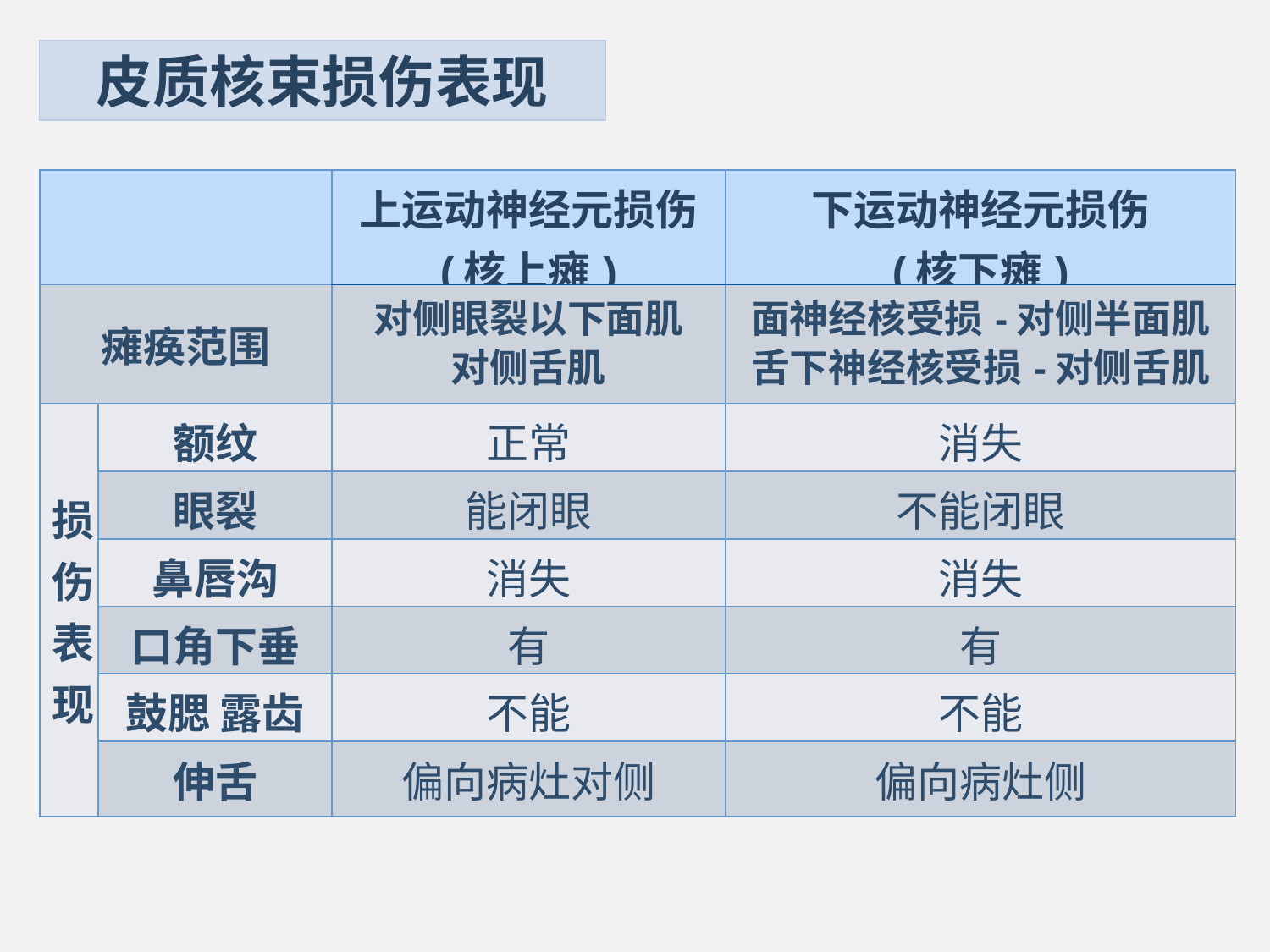

皮质核束损伤表现
|  |  | 上运动神经元损伤 (核上瘫) | 下运动神经元损伤 (核下瘫) |
| --- | --- | --- | --- |
| 瘫痪范围 |  | 对侧眼裂以下面肌 对侧舌肌 | 面神经核受损-对侧半面肌 舌下神经核受损-对侧舌肌 |
| 损伤表现 | 额纹 | 正常 | 消失 |
|  | 眼裂 | 能闭眼 | 不能闭眼 |
|  | 鼻唇沟 | 消失 | 消失 |
|  | 口角下垂 | 有 | 有 |
|  | 鼓腮 露齿 | 不能 | 不能 |
|  | 伸舌 | 偏向病灶对侧 | 偏向病灶侧 |